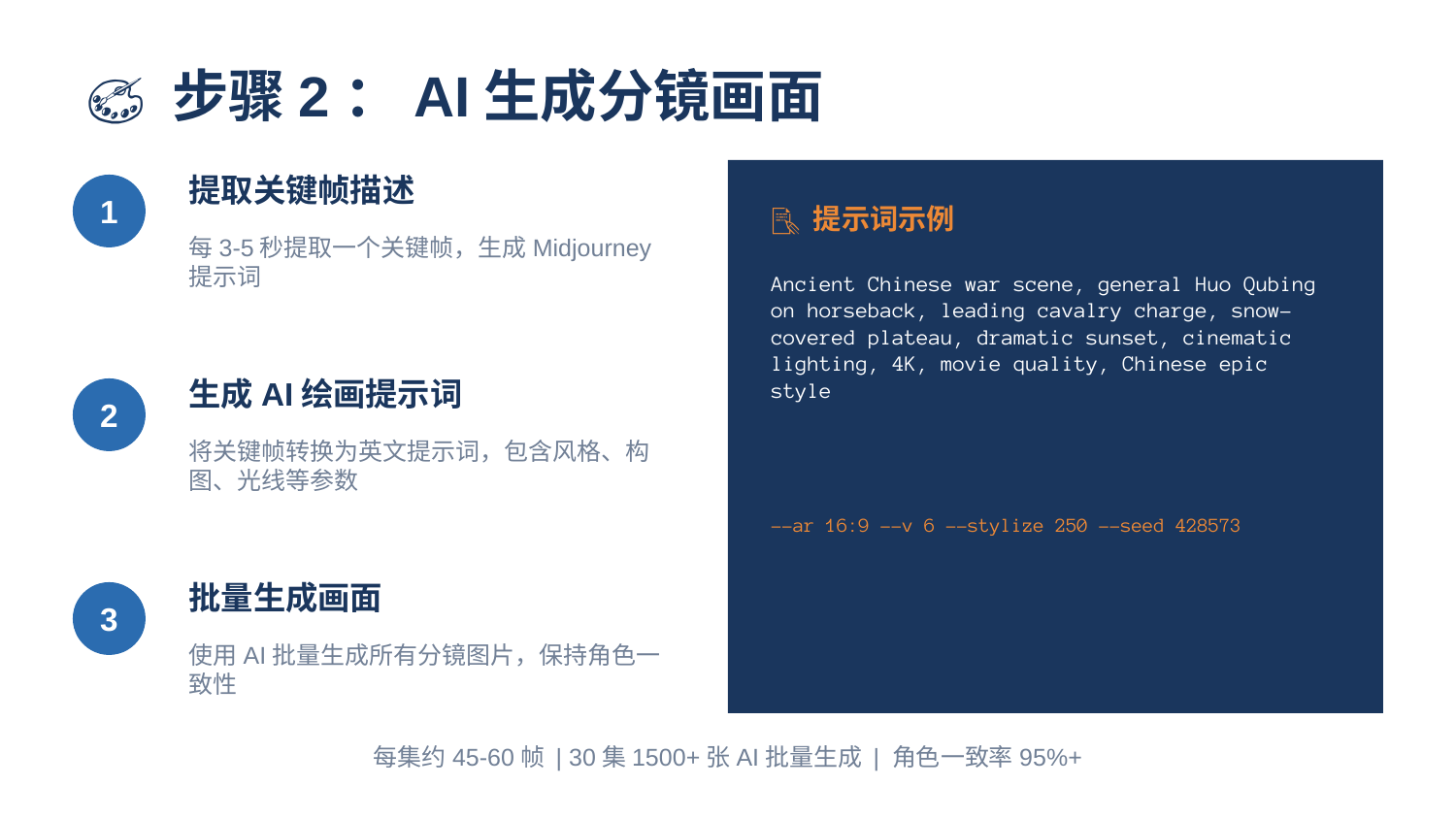

🎨 步骤2：AI生成分镜画面
提取关键帧描述

1
📝 提示词示例
每3-5秒提取一个关键帧，生成Midjourney提示词
Ancient Chinese war scene, general Huo Qubing on horseback, leading cavalry charge, snow-covered plateau, dramatic sunset, cinematic lighting, 4K, movie quality, Chinese epic style
生成AI绘画提示词

2
将关键帧转换为英文提示词，包含风格、构图、光线等参数
--ar 16:9 --v 6 --stylize 250 --seed 428573
批量生成画面

3
使用AI批量生成所有分镜图片，保持角色一致性
每集约45-60帧 | 30集1500+张AI批量生成 | 角色一致率95%+